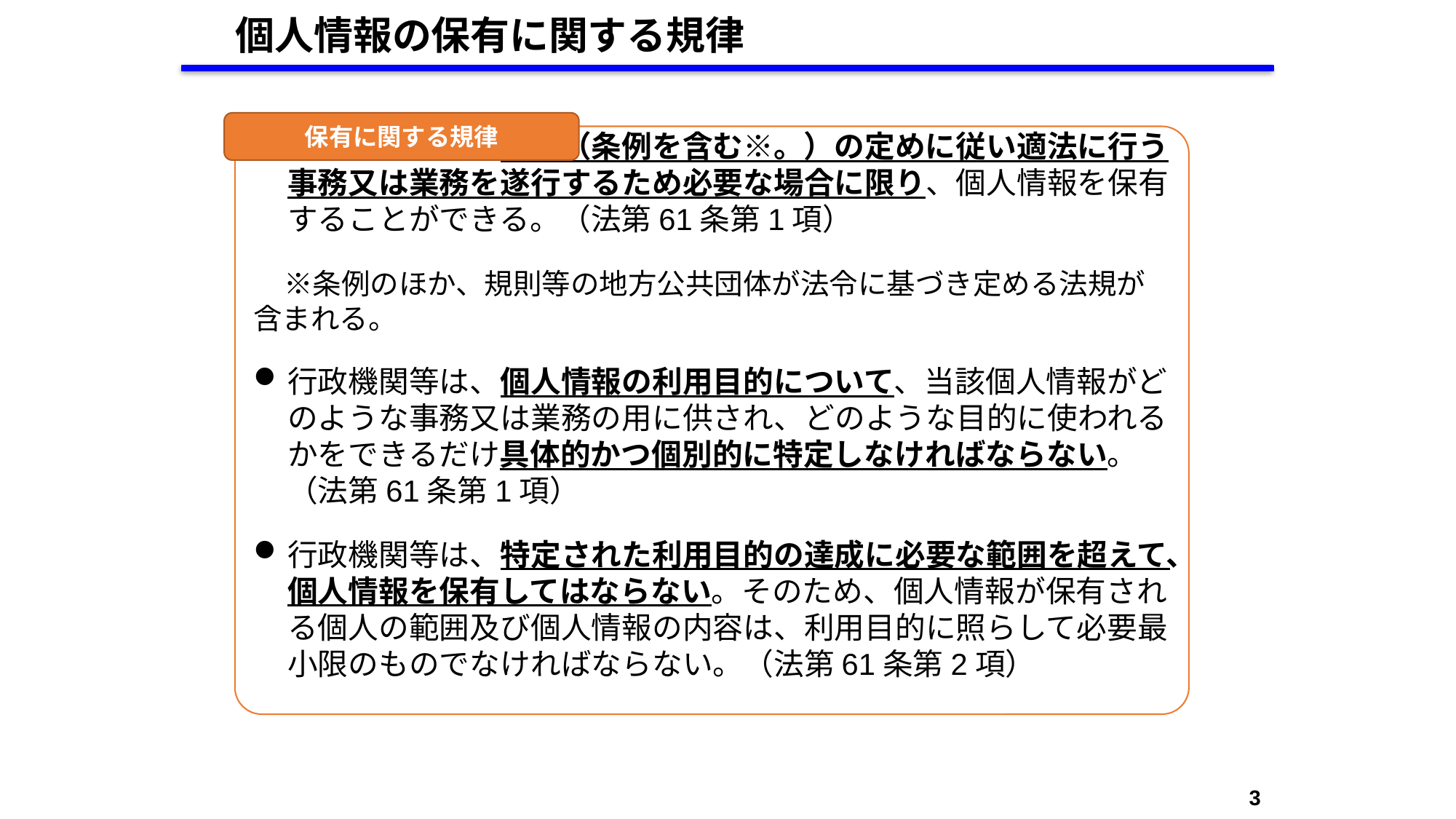

個人情報の保有に関する規律

保有に関する規律
行政機関等は、法令（条例を含む※。）の定めに従い適法に行う事務又は業務を遂行するため必要な場合に限り、個人情報を保有することができる。（法第61条第1項）
　※条例のほか、規則等の地方公共団体が法令に基づき定める法規が含まれる。
行政機関等は、個人情報の利用目的について、当該個人情報がどのような事務又は業務の用に供され、どのような目的に使われるかをできるだけ具体的かつ個別的に特定しなければならない。（法第61条第1項）
行政機関等は、特定された利用目的の達成に必要な範囲を超えて、個人情報を保有してはならない。そのため、個人情報が保有される個人の範囲及び個人情報の内容は、利用目的に照らして必要最小限のものでなければならない。（法第61条第2項）

3